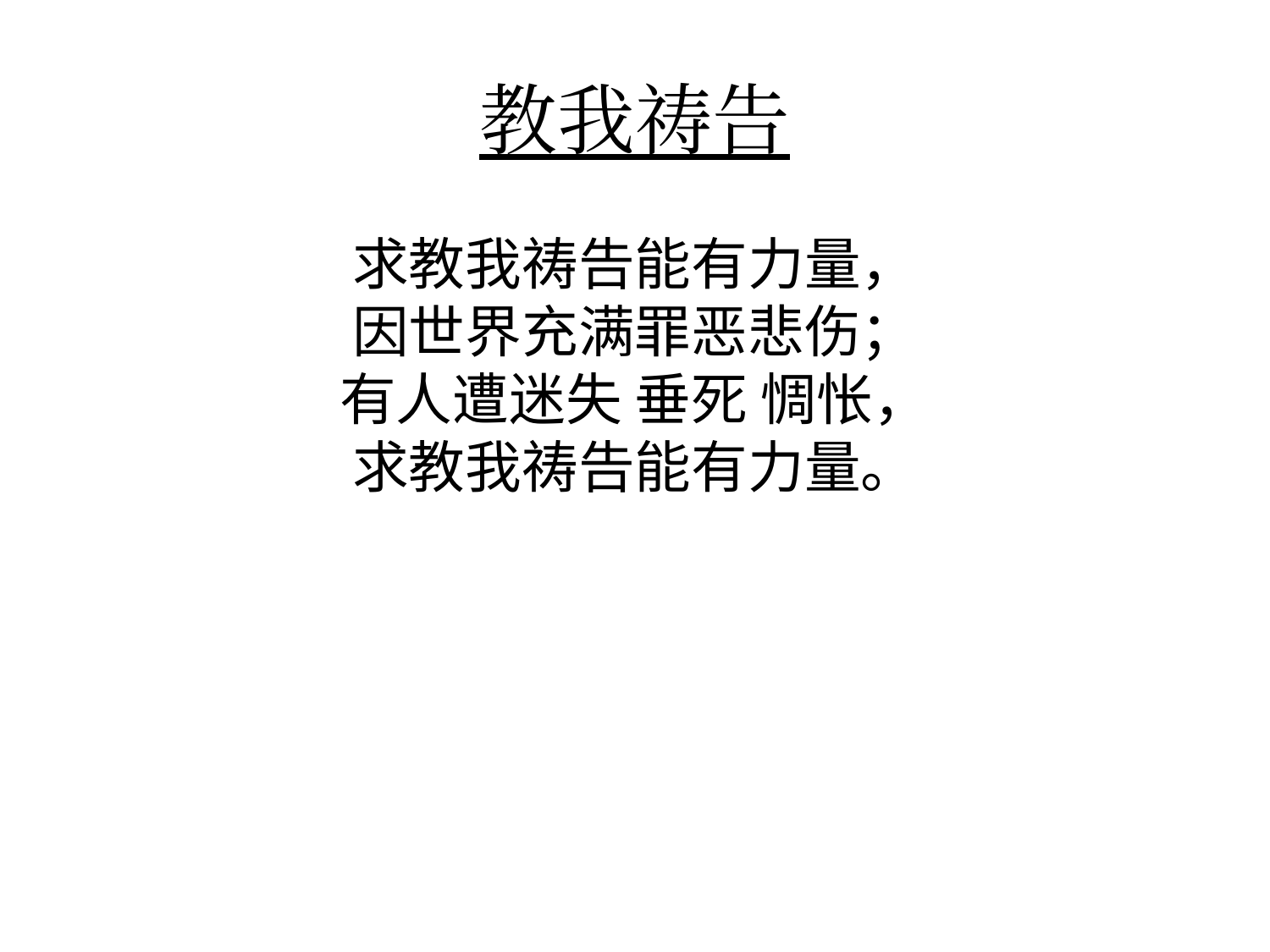

# 教我祷告
求教我祷告能有力量，
因世界充满罪恶悲伤；
有人遭迷失 垂死 惆怅，
求教我祷告能有力量。